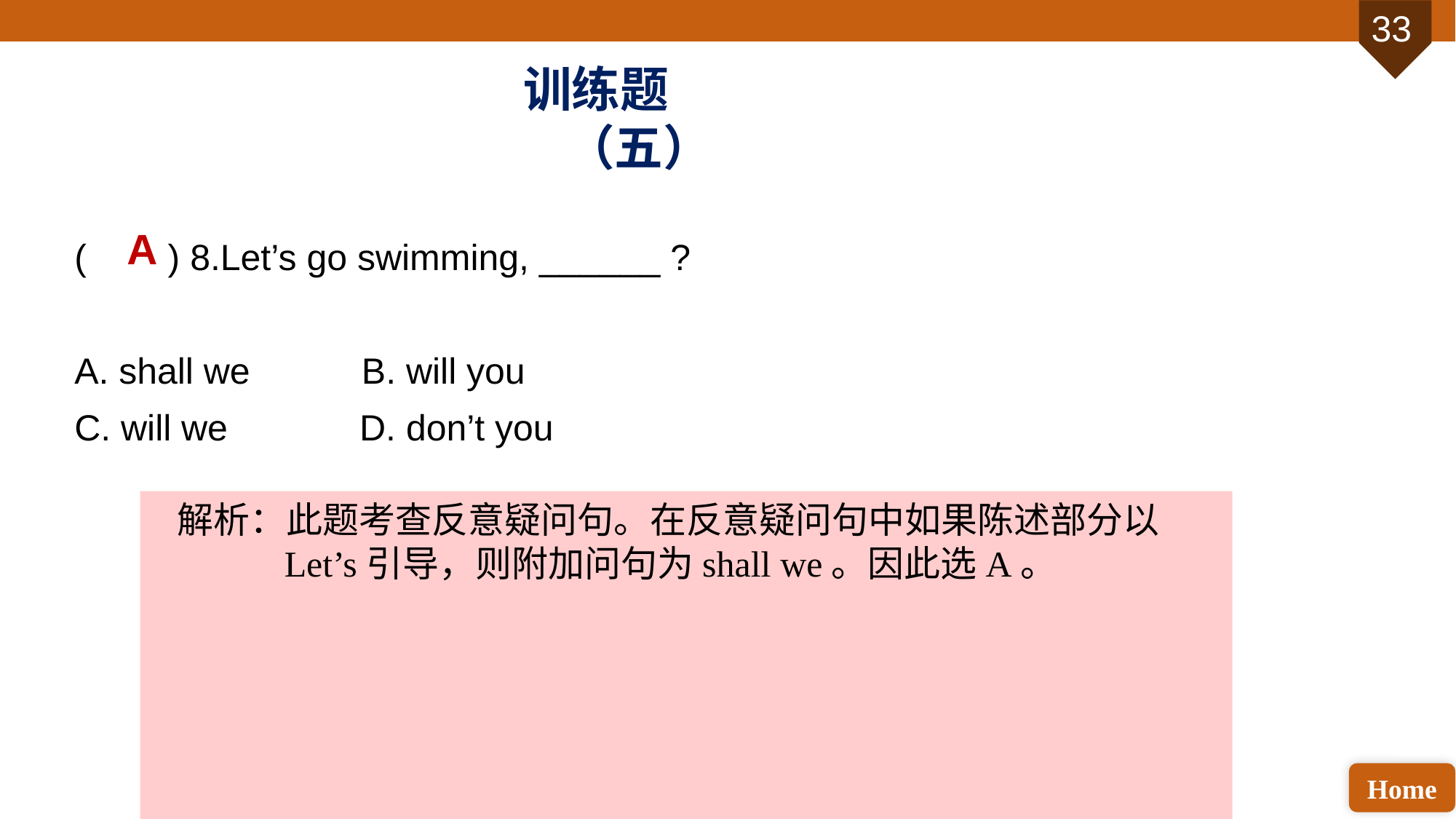

训练题（五）
(        ) 8.Let’s go swimming, ______ ?

A. shall we           B. will you
C. will we             D. don’t you
A

解析：此题考查反意疑问句。在反意疑问句中如果陈述部分以Let’s引导，则附加问句为shall we。因此选A。